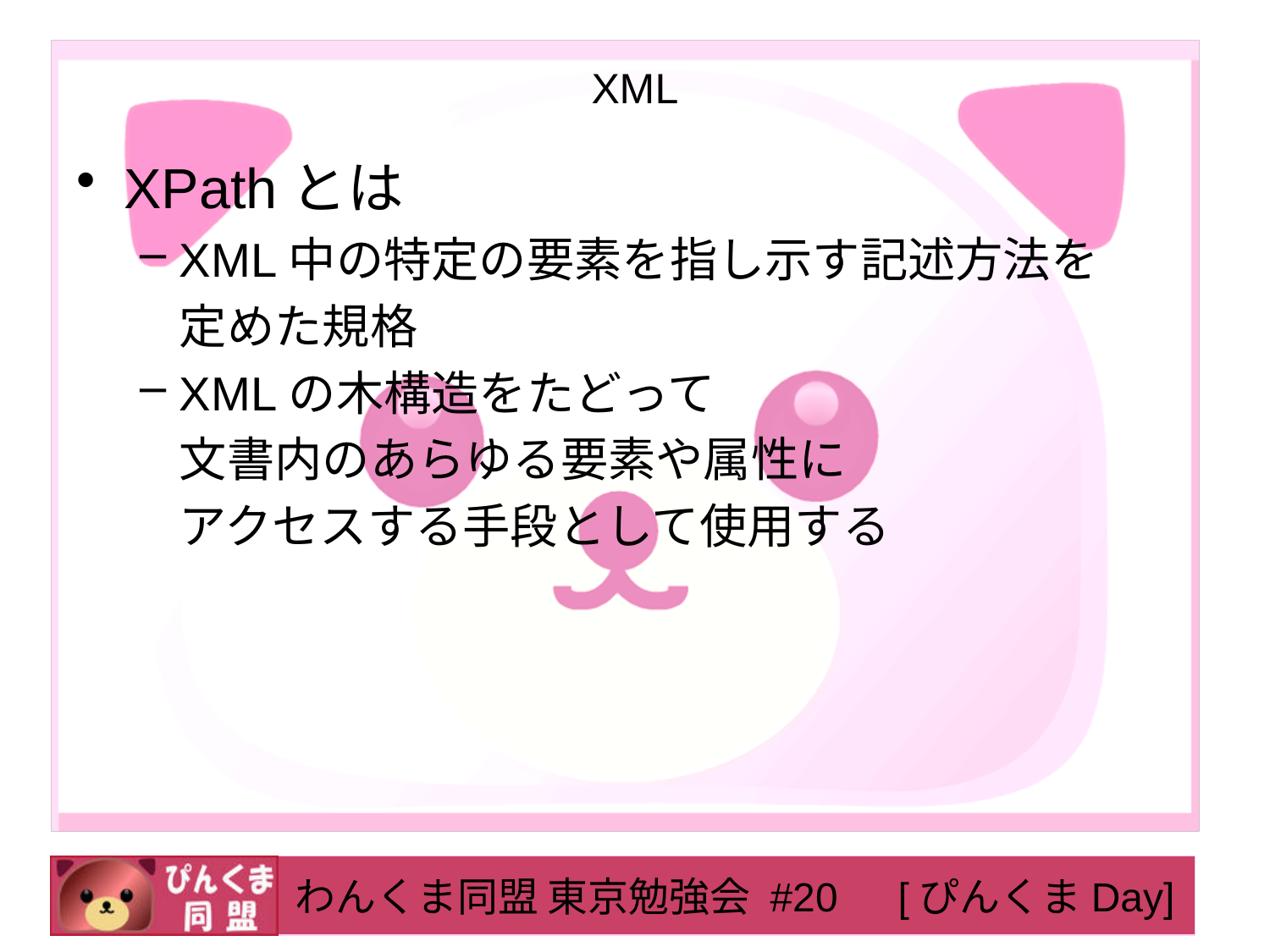

# XML
XPathとは
XML中の特定の要素を指し示す記述方法を
	定めた規格
XMLの木構造をたどって
	文書内のあらゆる要素や属性に
	アクセスする手段として使用する